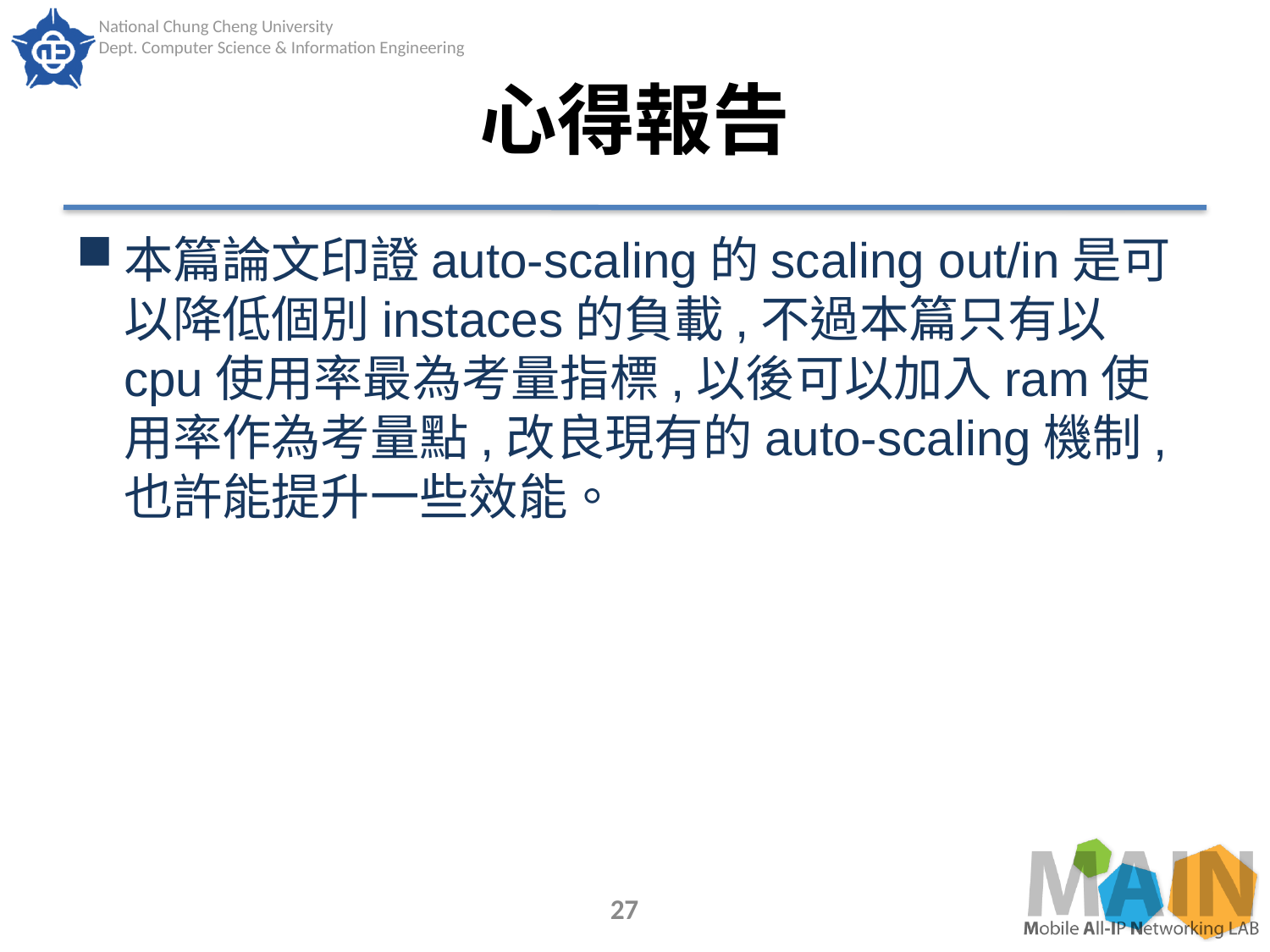

# 心得報告
本篇論文印證auto-scaling的scaling out/in是可以降低個別instaces的負載,不過本篇只有以cpu使用率最為考量指標,以後可以加入ram使用率作為考量點,改良現有的auto-scaling機制,也許能提升一些效能。
27